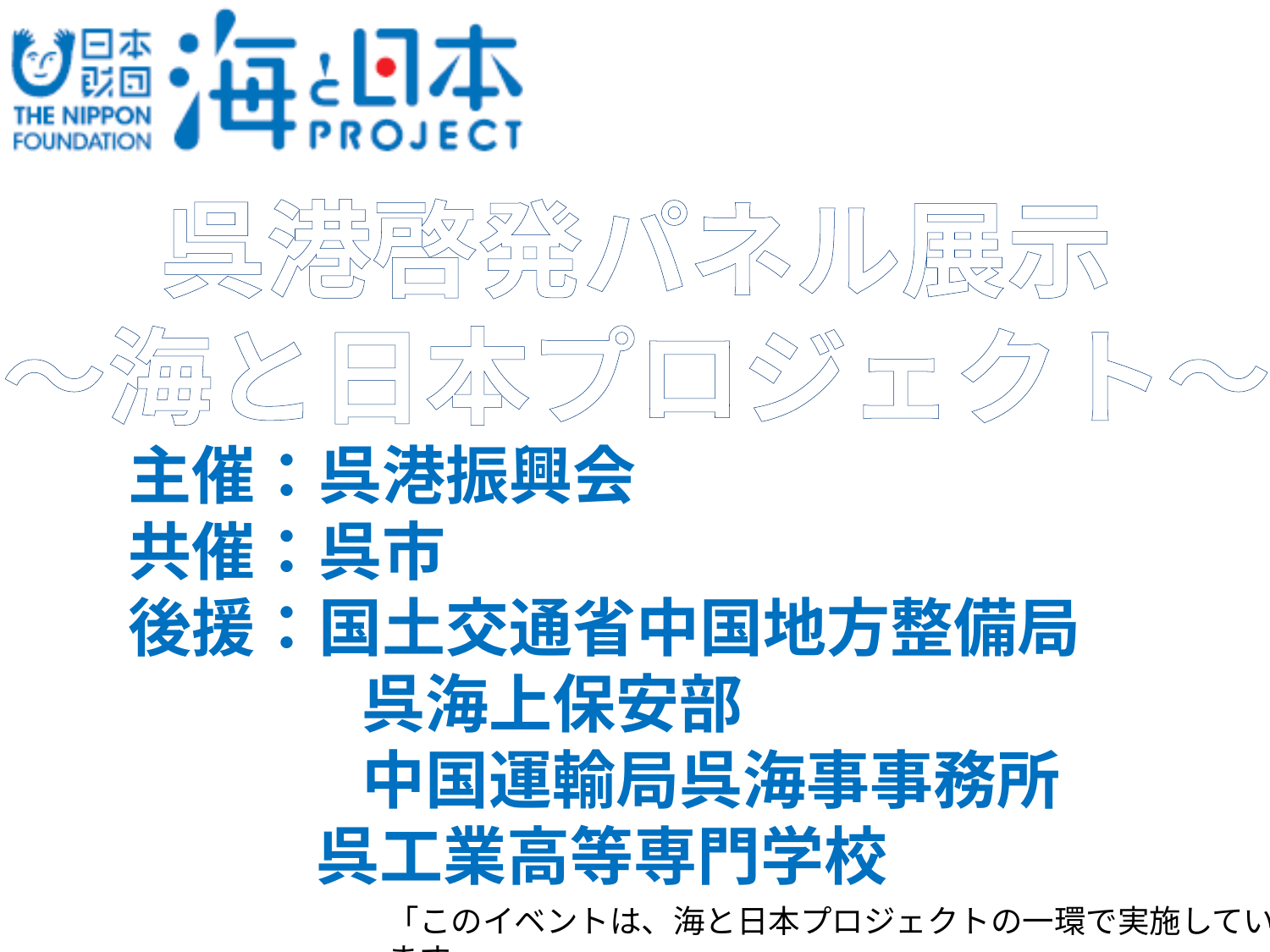

呉港啓発パネル展示
～海と日本プロジェクト～
主催：呉港振興会
共催：呉市
後援：国土交通省中国地方整備局
　　　   呉海上保安部
　　　   中国運輸局呉海事事務所
            呉工業高等専門学校
「このイベントは、海と日本プロジェクトの一環で実施しています」